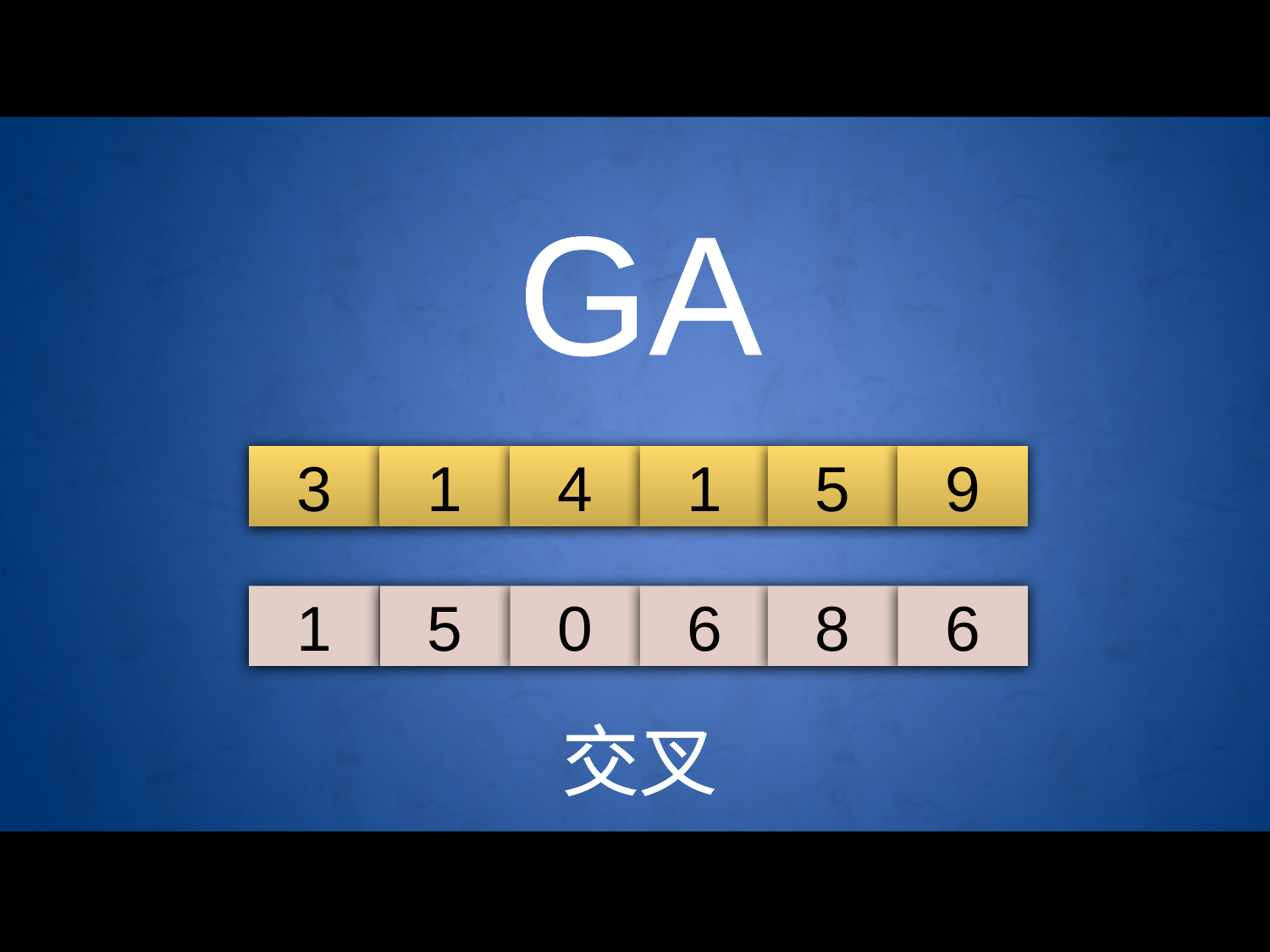

GA
3
1
4
1
5
9
1
5
0
6
8
6
交叉